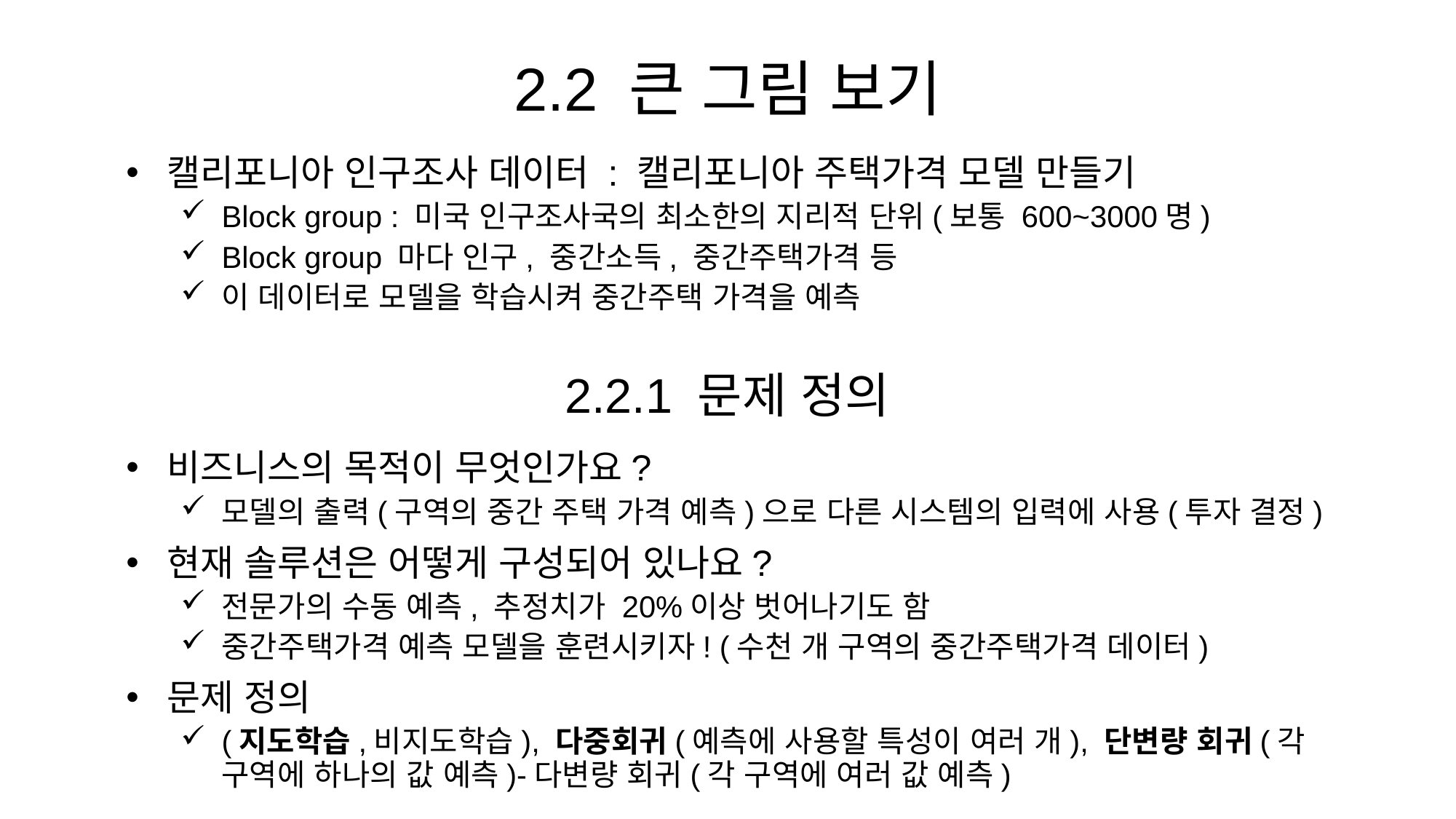

# 2.2 큰 그림 보기
캘리포니아 인구조사 데이터 : 캘리포니아 주택가격 모델 만들기
Block group : 미국 인구조사국의 최소한의 지리적 단위(보통 600~3000명)
Block group 마다 인구, 중간소득, 중간주택가격 등
이 데이터로 모델을 학습시켜 중간주택 가격을 예측
2.2.1 문제 정의
비즈니스의 목적이 무엇인가요?
모델의 출력(구역의 중간 주택 가격 예측)으로 다른 시스템의 입력에 사용(투자 결정)
현재 솔루션은 어떻게 구성되어 있나요?
전문가의 수동 예측, 추정치가 20%이상 벗어나기도 함
중간주택가격 예측 모델을 훈련시키자! (수천 개 구역의 중간주택가격 데이터)
문제 정의
(지도학습,비지도학습), 다중회귀(예측에 사용할 특성이 여러 개), 단변량 회귀(각 구역에 하나의 값 예측)-다변량 회귀(각 구역에 여러 값 예측)